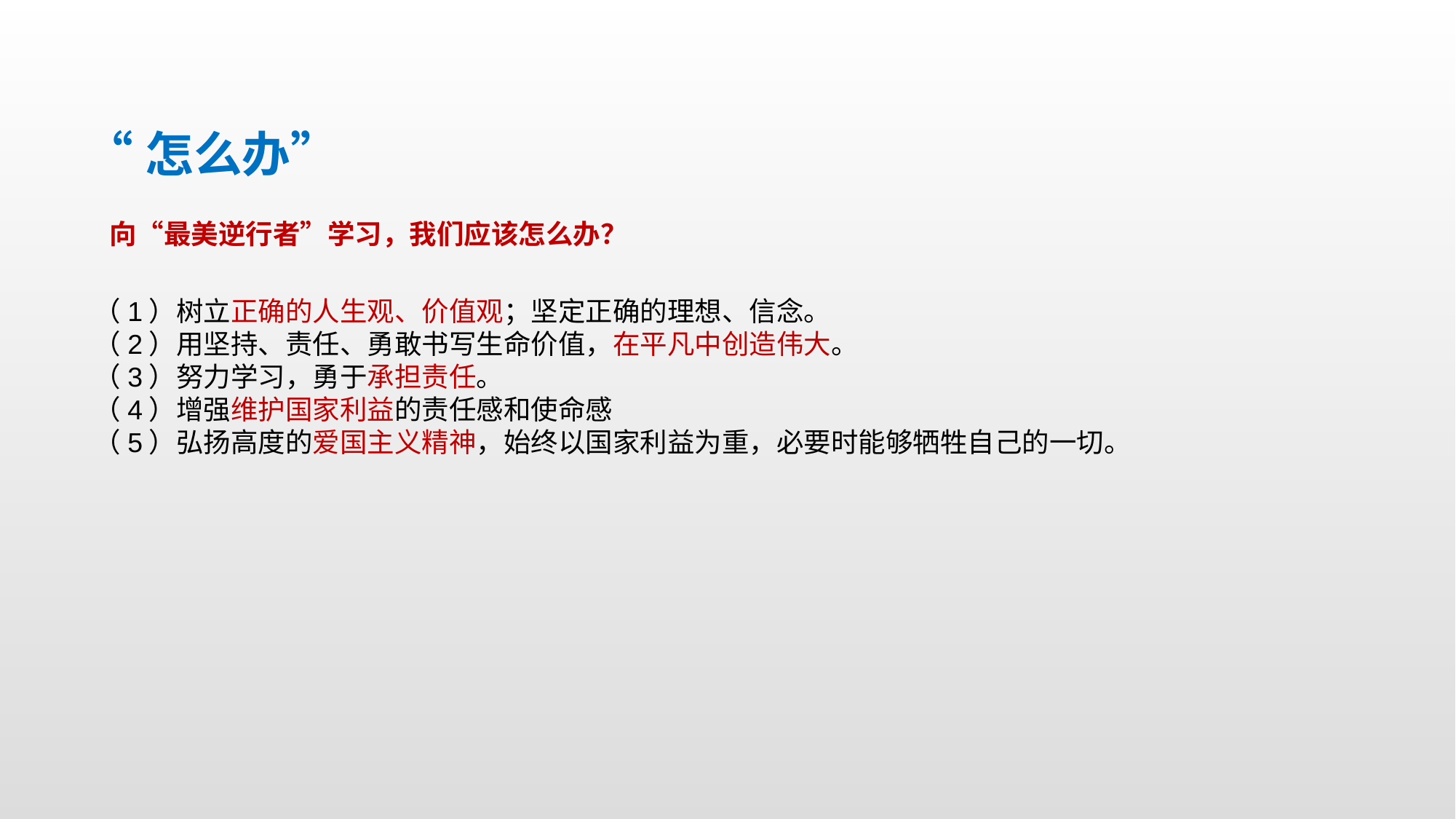

“怎么办”
向“最美逆行者”学习，我们应该怎么办？
（1）树立正确的人生观、价值观；坚定正确的理想、信念。
（2）用坚持、责任、勇敢书写生命价值，在平凡中创造伟大。
（3）努力学习，勇于承担责任。
（4）增强维护国家利益的责任感和使命感
（5）弘扬高度的爱国主义精神，始终以国家利益为重，必要时能够牺牲自己的一切。